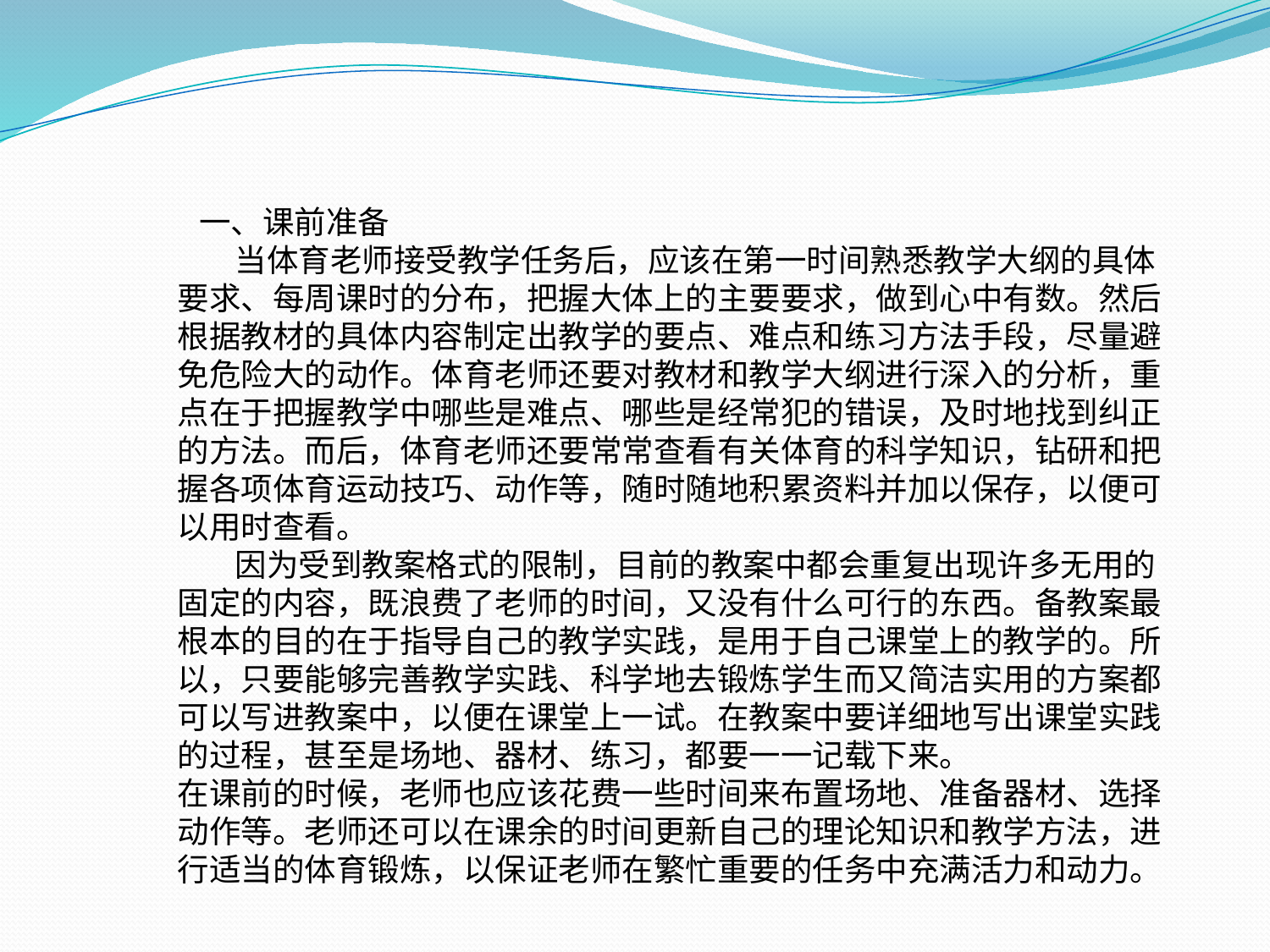

一、课前准备
        当体育老师接受教学任务后，应该在第一时间熟悉教学大纲的具体要求、每周课时的分布，把握大体上的主要要求，做到心中有数。然后根据教材的具体内容制定出教学的要点、难点和练习方法手段，尽量避免危险大的动作。体育老师还要对教材和教学大纲进行深入的分析，重点在于把握教学中哪些是难点、哪些是经常犯的错误，及时地找到纠正的方法。而后，体育老师还要常常查看有关体育的科学知识，钻研和把握各项体育运动技巧、动作等，随时随地积累资料并加以保存，以便可以用时查看。
        因为受到教案格式的限制，目前的教案中都会重复出现许多无用的固定的内容，既浪费了老师的时间，又没有什么可行的东西。备教案最根本的目的在于指导自己的教学实践，是用于自己课堂上的教学的。所以，只要能够完善教学实践、科学地去锻炼学生而又简洁实用的方案都可以写进教案中，以便在课堂上一试。在教案中要详细地写出课堂实践的过程，甚至是场地、器材、练习，都要一一记载下来。
在课前的时候，老师也应该花费一些时间来布置场地、准备器材、选择动作等。老师还可以在课余的时间更新自己的理论知识和教学方法，进行适当的体育锻炼，以保证老师在繁忙重要的任务中充满活力和动力。